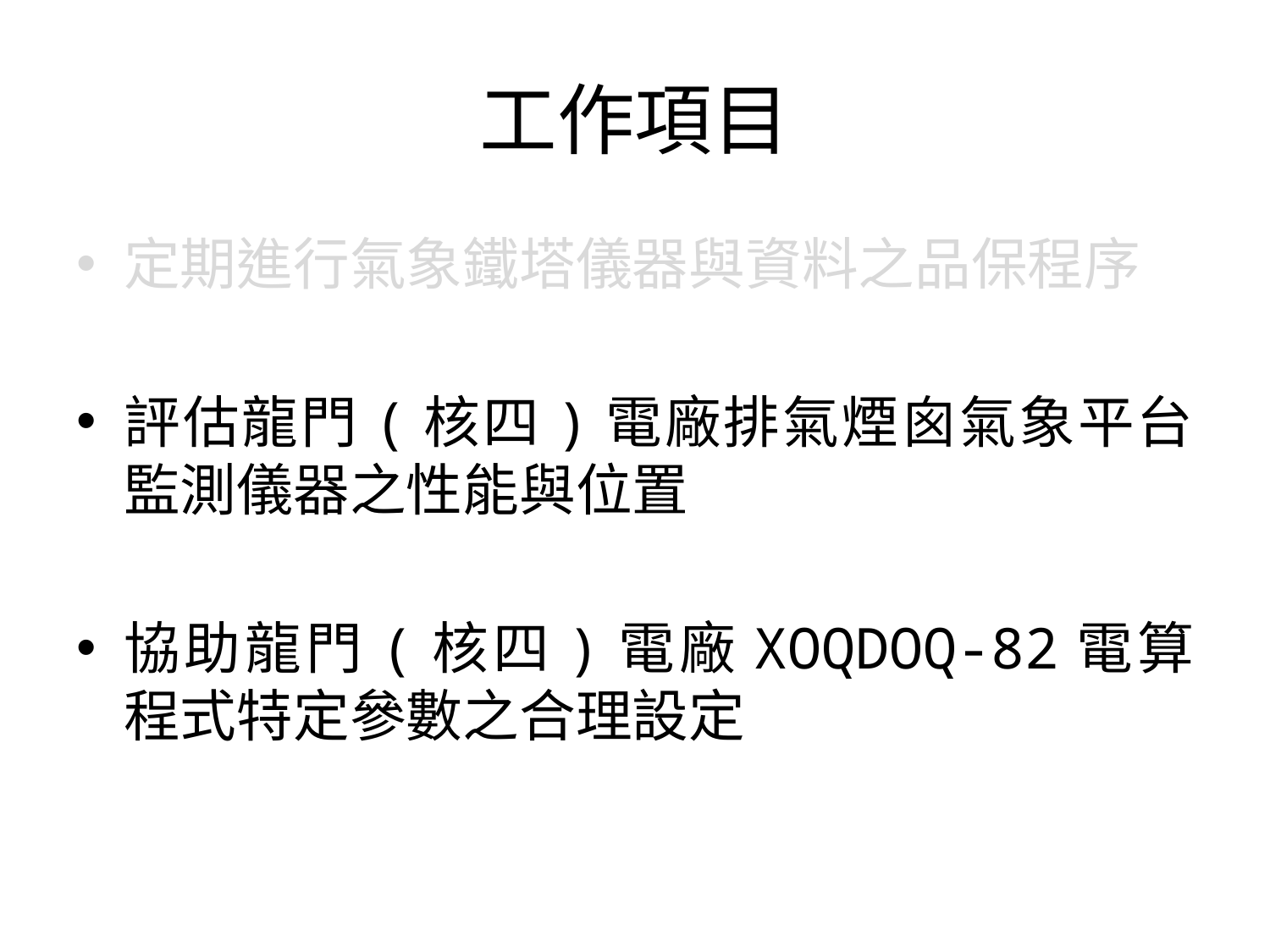

# 工作項目
定期進行氣象鐵塔儀器與資料之品保程序

評估龍門(核四)電廠排氣煙囪氣象平台監測儀器之性能與位置

協助龍門(核四)電廠XOQDOQ-82電算程式特定參數之合理設定